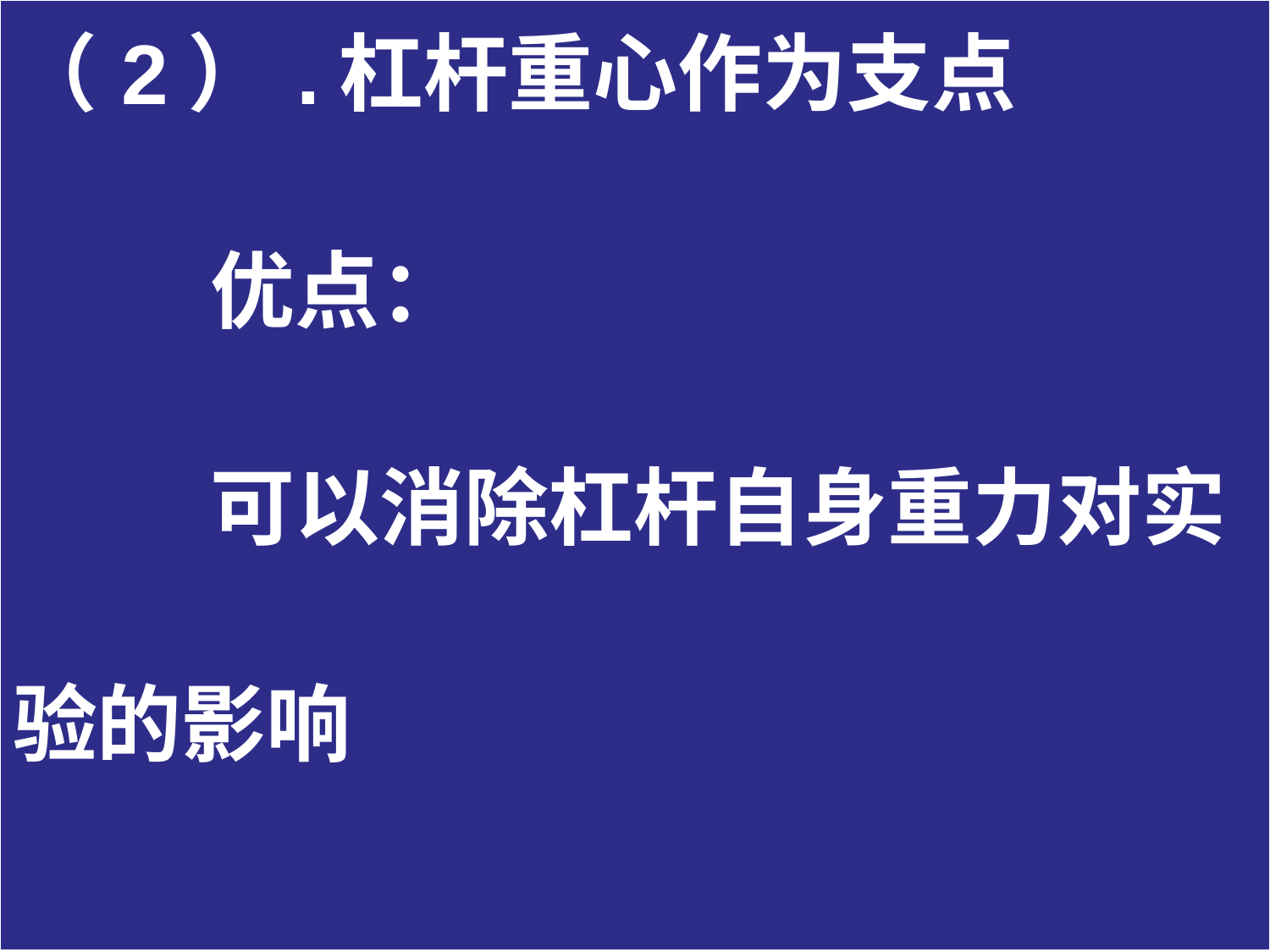

| （2）.杠杆重心作为支点 优点： 可以消除杠杆自身重力对实 验的影响 |
| --- |